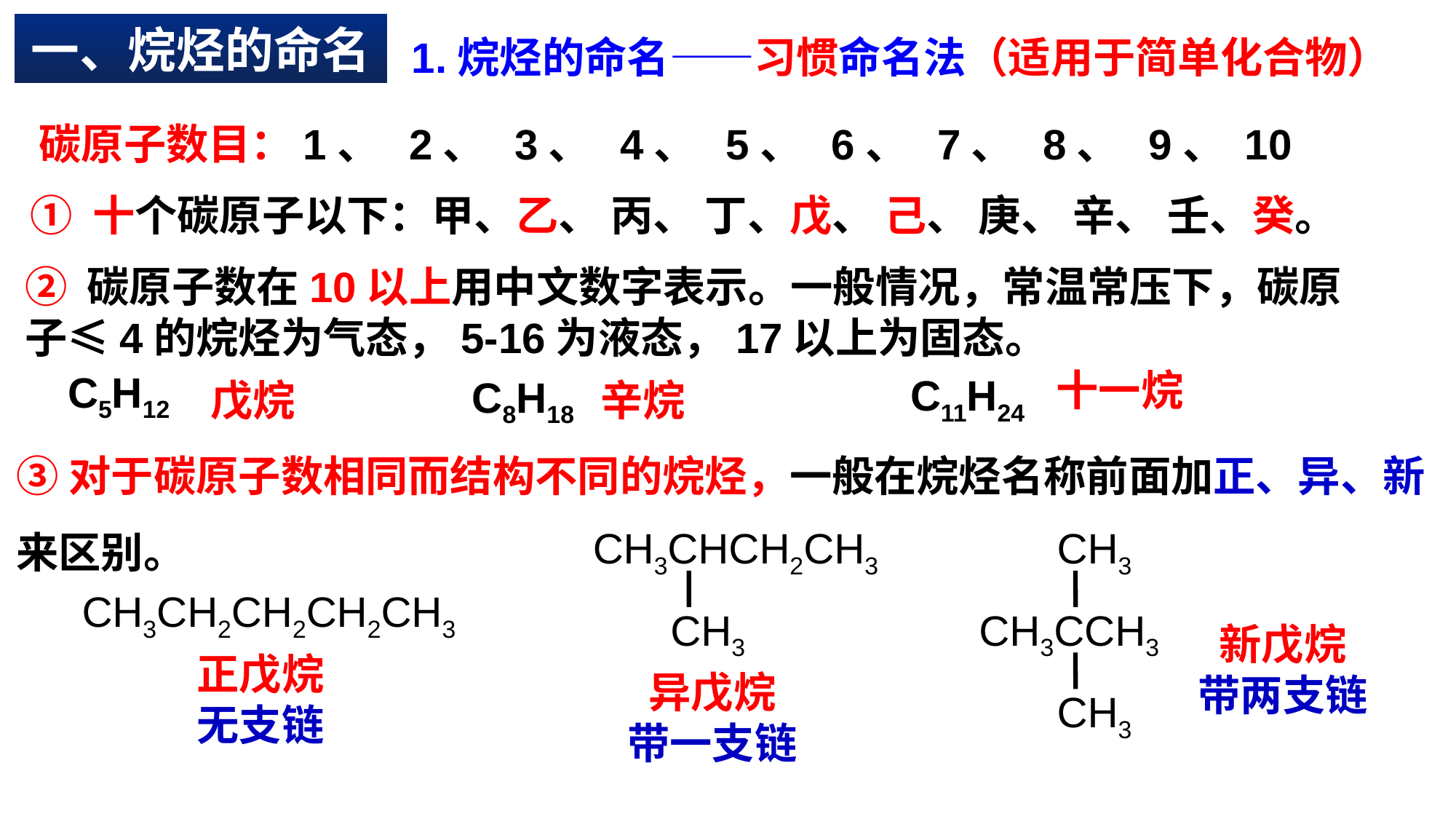

1.烷烃的命名——习惯命名法（适用于简单化合物）
一、烷烃的命名
碳原子数目：1、  2、  3、  4、  5、  6、  7、  8、  9、 10
① 十个碳原子以下：甲、乙、 丙、 丁、戊、 己、 庚、 辛、 壬、癸。
② 碳原子数在10以上用中文数字表示。一般情况，常温常压下，碳原子≤4的烷烃为气态，5-16为液态，17以上为固态。
C11H24
十一烷
C5H12
C8H18
戊烷
辛烷
③对于碳原子数相同而结构不同的烷烃，一般在烷烃名称前面加正、异、新来区别。
CH3CHCH2CH3

CH3
CH3

CH3CCH3

CH3
CH3CH2CH2CH2CH3
新戊烷
带两支链
正戊烷
无支链
异戊烷
带一支链